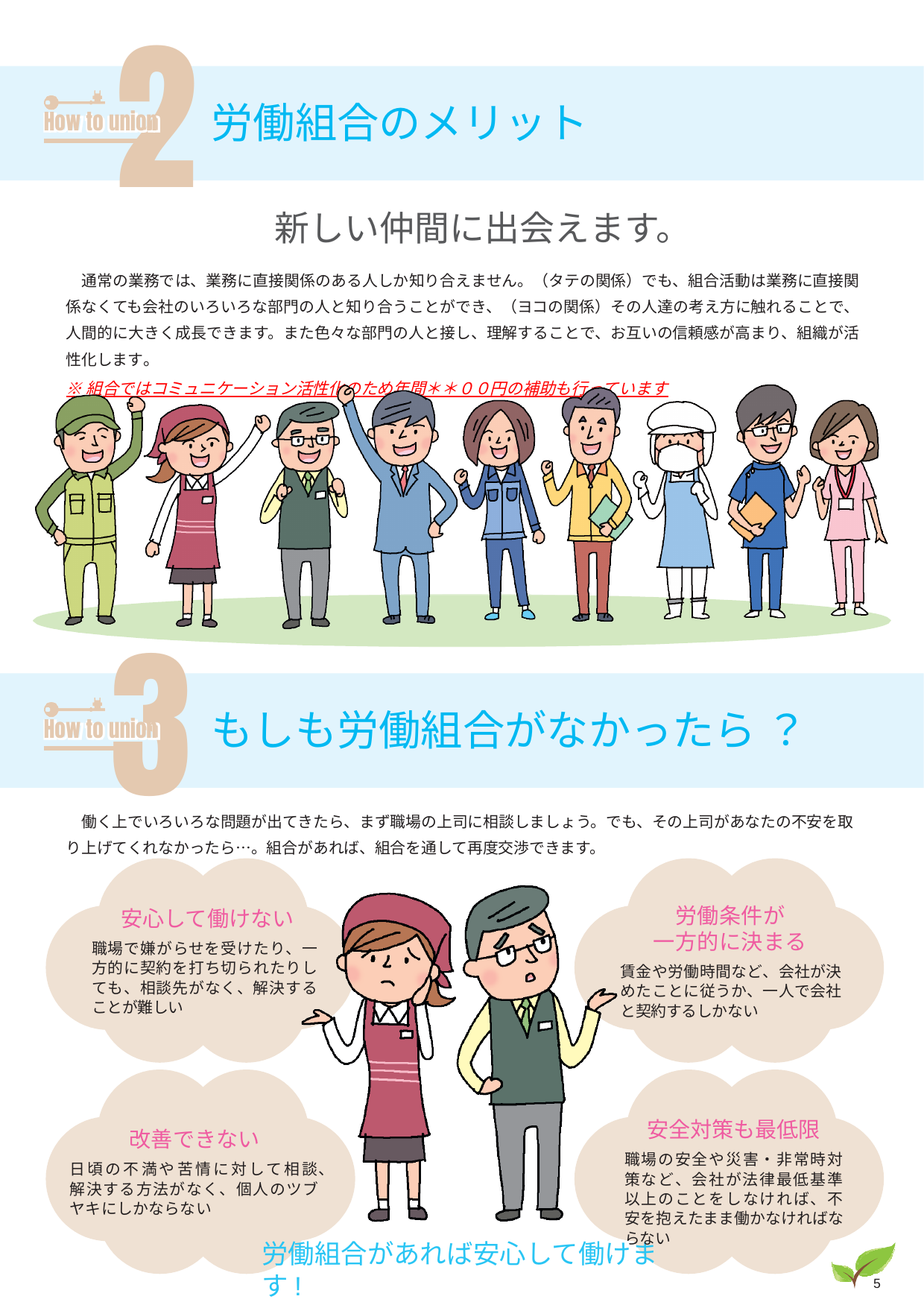

2

# 労働組合のメリット
How to union

新しい仲間に出会えます。
　通常の業務では、業務に直接関係のある人しか知り合えません。（タテの関係）でも、組合活動は業務に直接関係なくても会社のいろいろな部門の人と知り合うことができ、（ヨコの関係）その人達の考え方に触れることで、人間的に大きく成長できます。また色々な部門の人と接し、理解することで、お互いの信頼感が高まり、組織が活性化します。
※組合ではコミュニケーション活性化のため年間＊＊００円の補助も行っています

3

もしも労働組合がなかったら ？
How to union

　働く上でいろいろな問題が出てきたら、まず職場の上司に相談しましょう。でも、その上司があなたの不安を取り上げてくれなかったら…。組合があれば、組合を通して再度交渉できます。

安心して働けない
職場で嫌がらせを受けたり、一方的に契約を打ち切られたりしても、相談先がなく、解決することが難しい
労働条件が
一方的に決まる
賃金や労働時間など、会社が決 めたことに従うか、一人で会社 と契約するしかない

安全対策も最低限
職場の安全や災害・非常時対策など、会社が法律最低基準以上のことをしなければ、不安を抱えたまま働かなければならない
改善できない
日頃の不満や苦情に対して相談、解決する方法がなく、個人のツブヤキにしかならない

労働組合があれば安心して働けます!

5